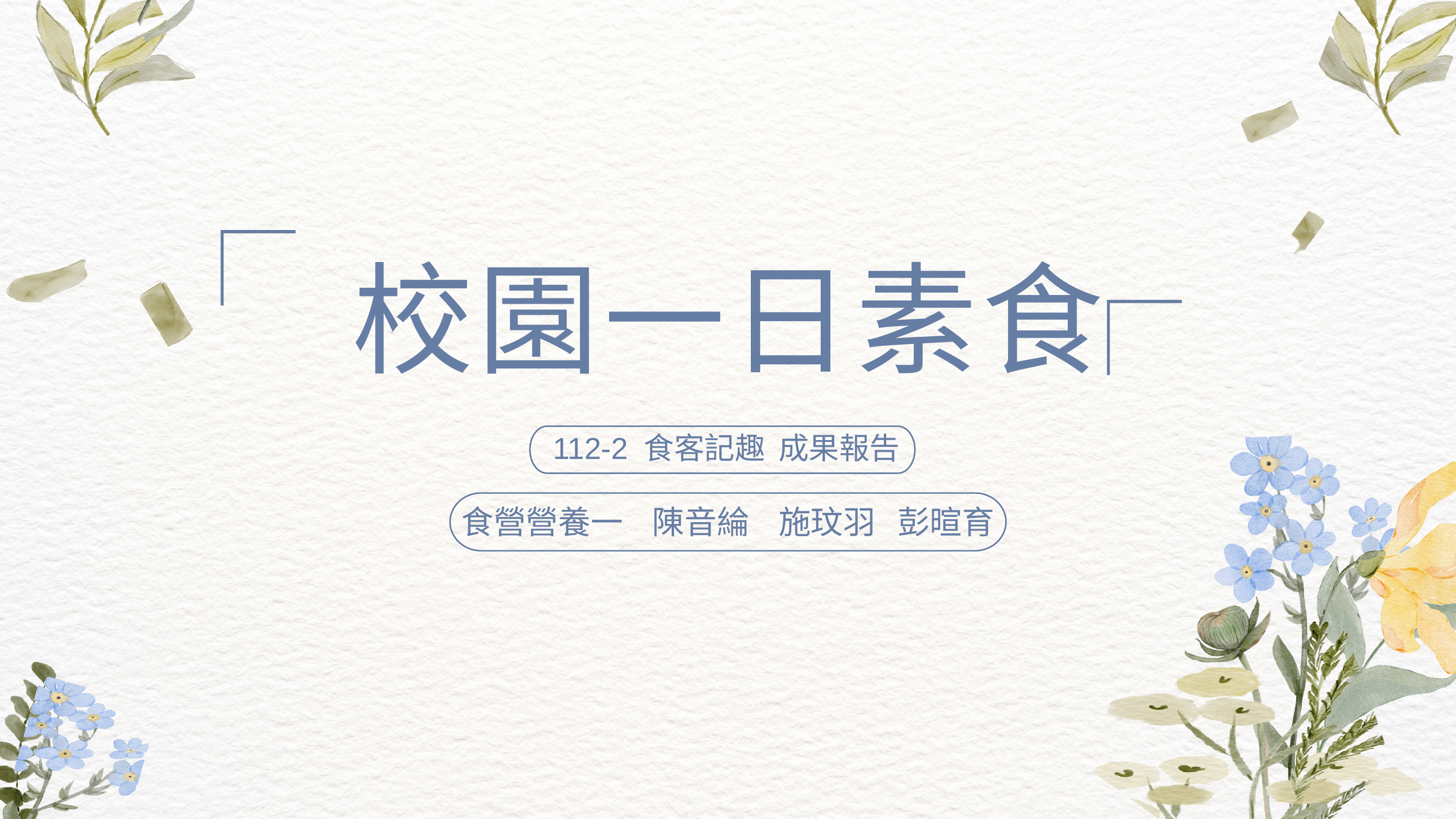

校園一日素食

112-2 食客記趣  成果報告

食營營養一    陳音綸    施玟羽   彭暄育